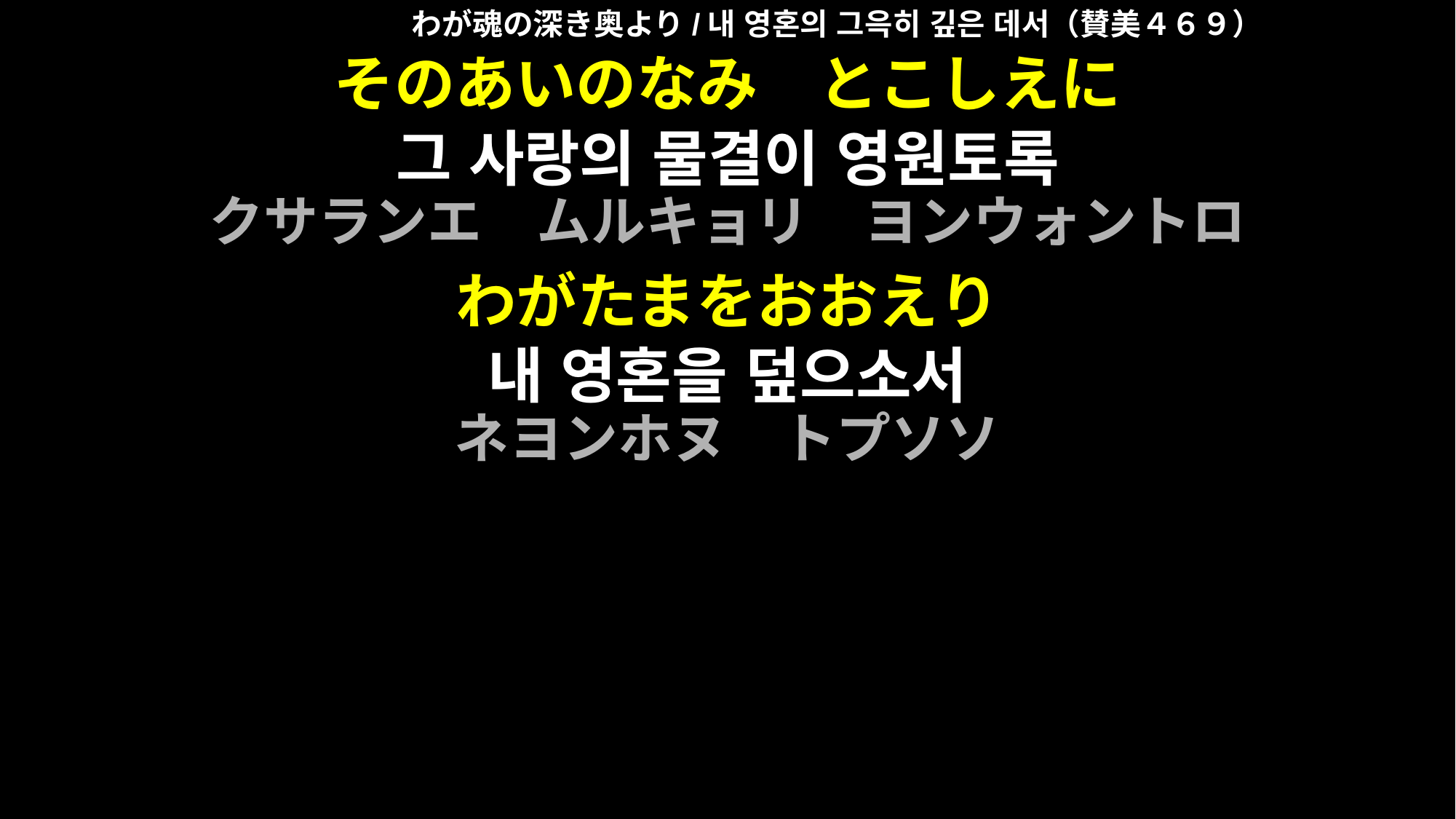

わが魂の深き奥より/내 영혼의 그윽히 깊은 데서（賛美４６９）
そのあいのなみ　とこしえに
그 사랑의 물결이 영원토록
クサランエ　ムルキョリ　ヨンウォントロ
わがたまをおおえり
내 영혼을 덮으소서
ネヨンホヌ　トプソソ
わが魂の深き奥より/내 영혼의 그윽히 깊은 데서